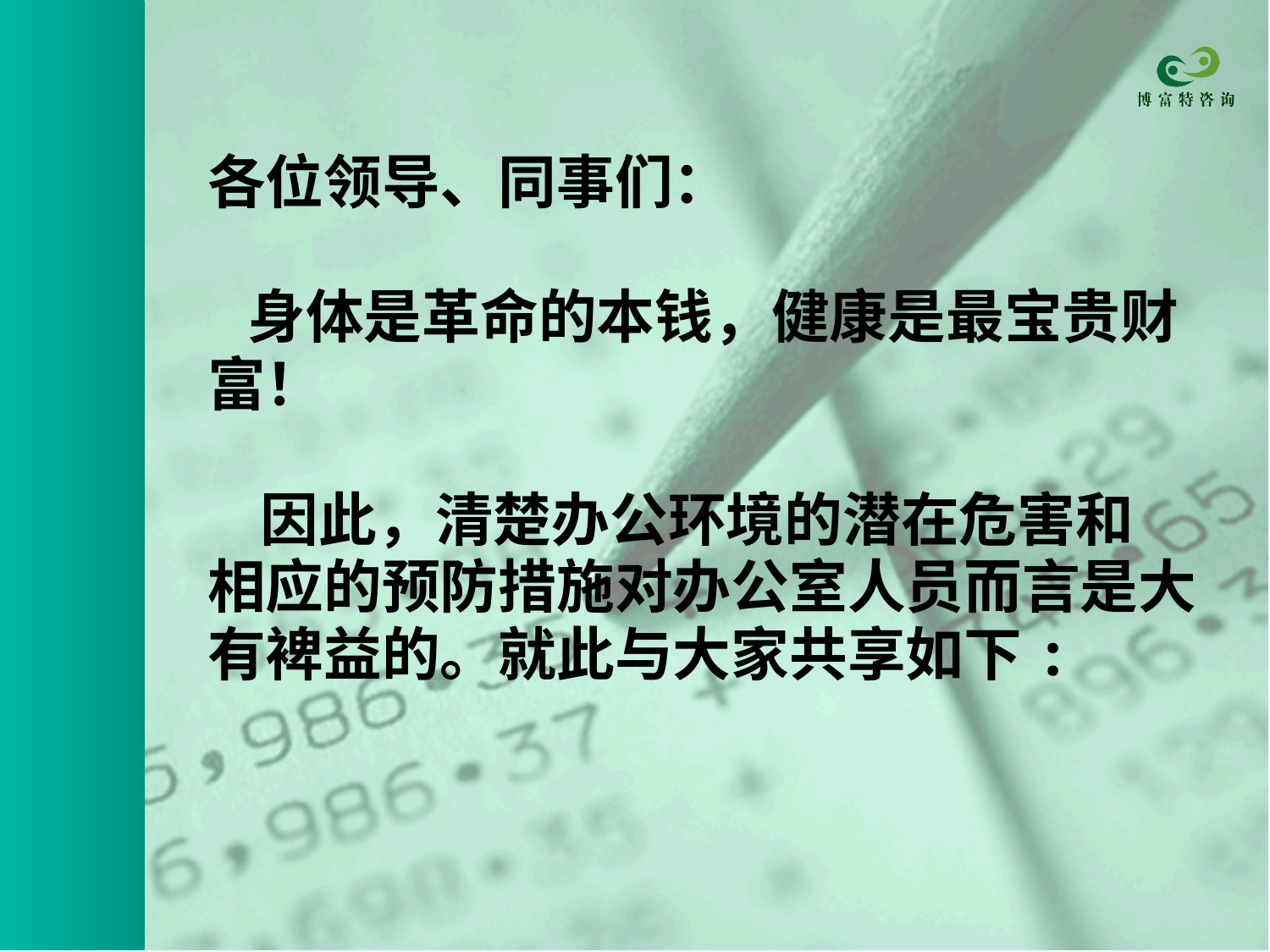

各位领导、同事们：

  身体是革命的本钱，健康是最宝贵财
富！

   因此，清楚办公环境的潜在危害和
相应的预防措施对办公室人员而言是大
有裨益的。就此与大家共享如下: